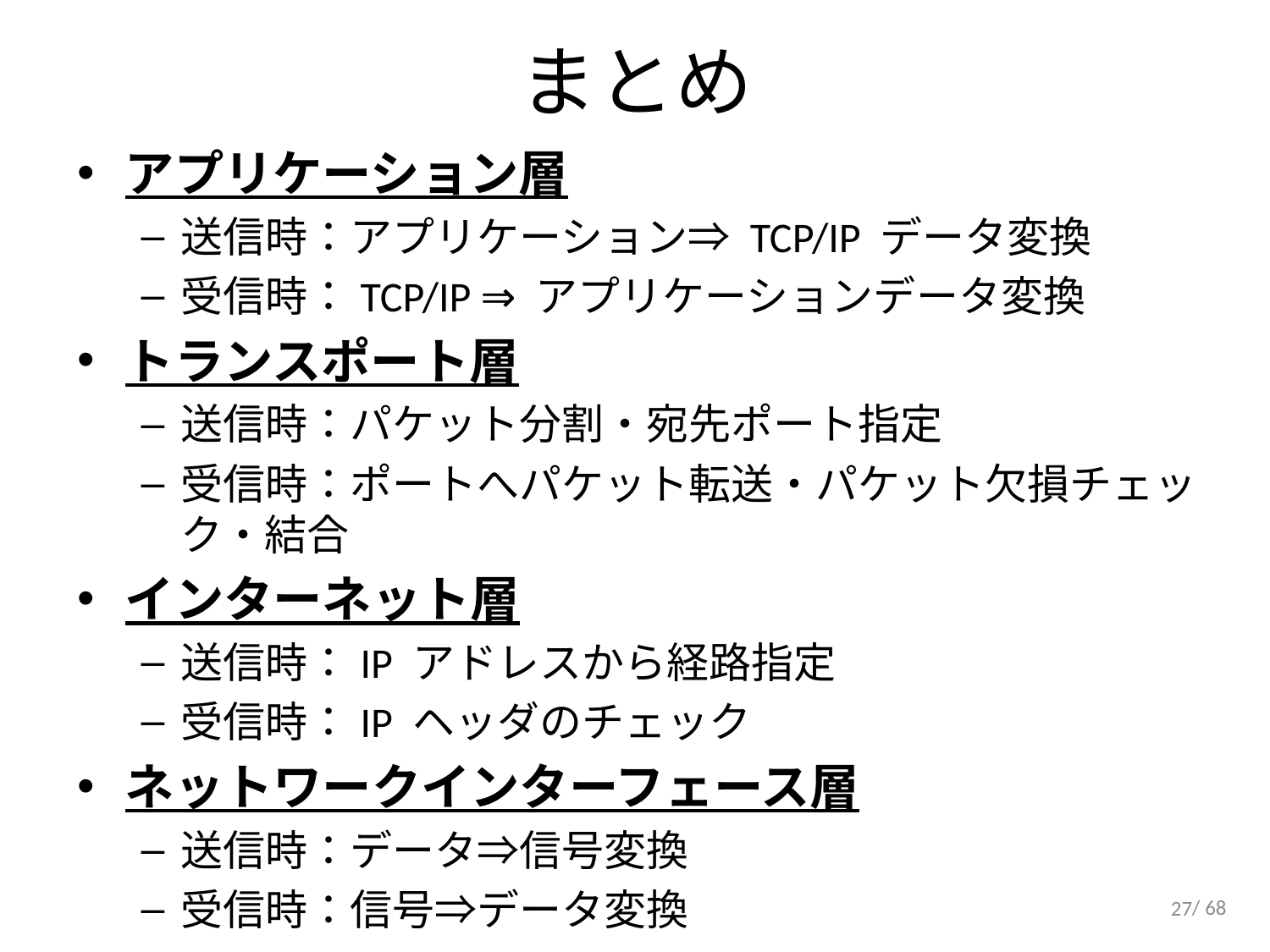

# まとめ
アプリケーション層
送信時：アプリケーション⇒ TCP/IP データ変換
受信時：TCP/IP ⇒ アプリケーションデータ変換
トランスポート層
送信時：パケット分割・宛先ポート指定
受信時：ポートへパケット転送・パケット欠損チェック・結合
インターネット層
送信時：IP アドレスから経路指定
受信時：IP ヘッダのチェック
ネットワークインターフェース層
送信時：データ⇒信号変換
受信時：信号⇒データ変換
27